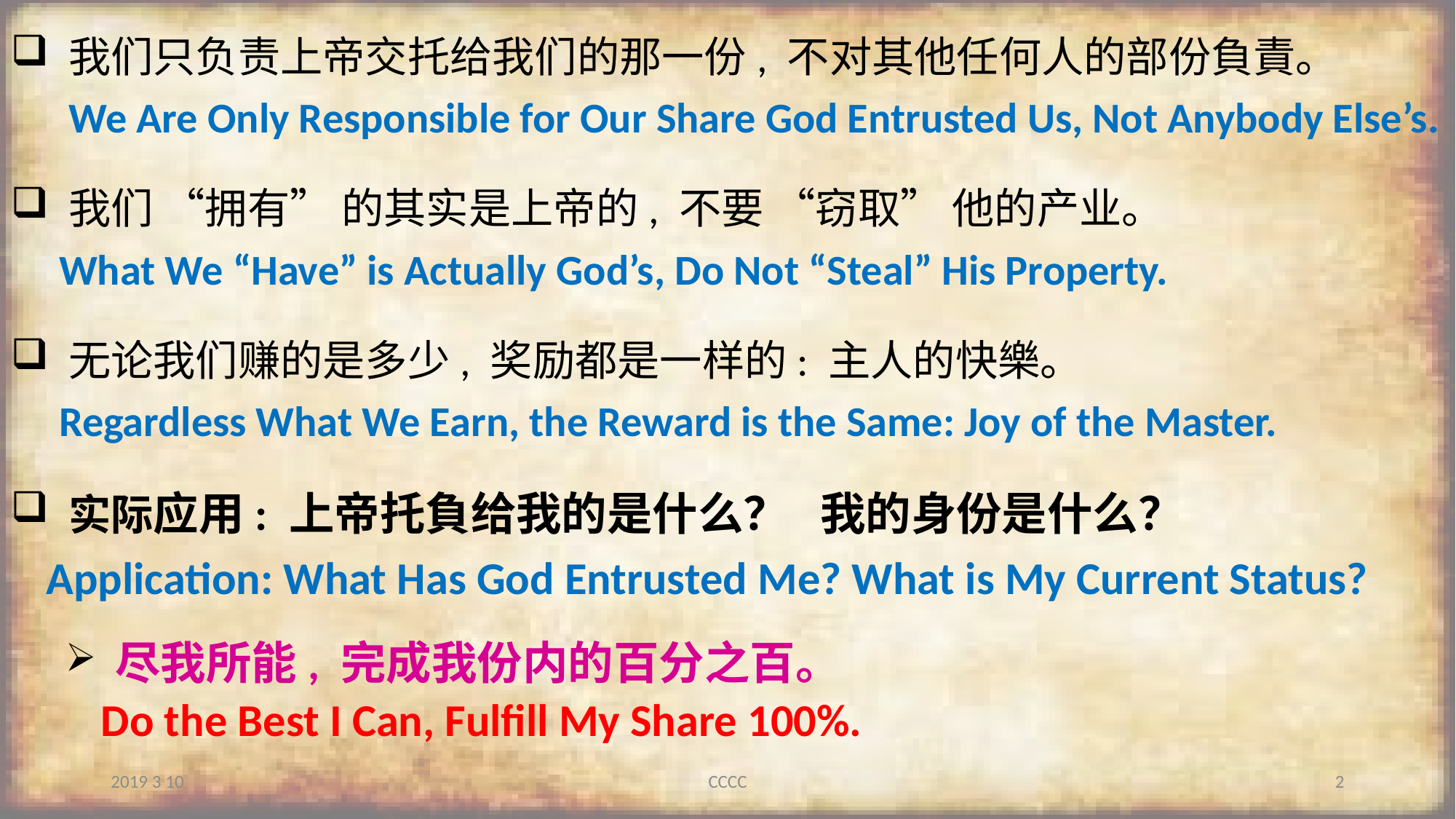

我们只负责上帝交托给我们的那一份, 不对其他任何人的部份負責。
      We Are Only Responsible for Our Share God Entrusted Us, Not Anybody Else’s.

 我们 “拥有” 的其实是上帝的, 不要 “窃取” 他的产业。
     What We “Have” is Actually God’s, Do Not “Steal” His Property.

 无论我们赚的是多少, 奖励都是一样的: 主人的快樂。
     Regardless What We Earn, the Reward is the Same: Joy of the Master.

 实际应用: 上帝托負给我的是什么？   我的身份是什么？
    Application: What Has God Entrusted Me? What is My Current Status?

 尽我所能, 完成我份内的百分之百。
    Do the Best I Can, Fulfill My Share 100%.

2019 3 10
CCCC
2